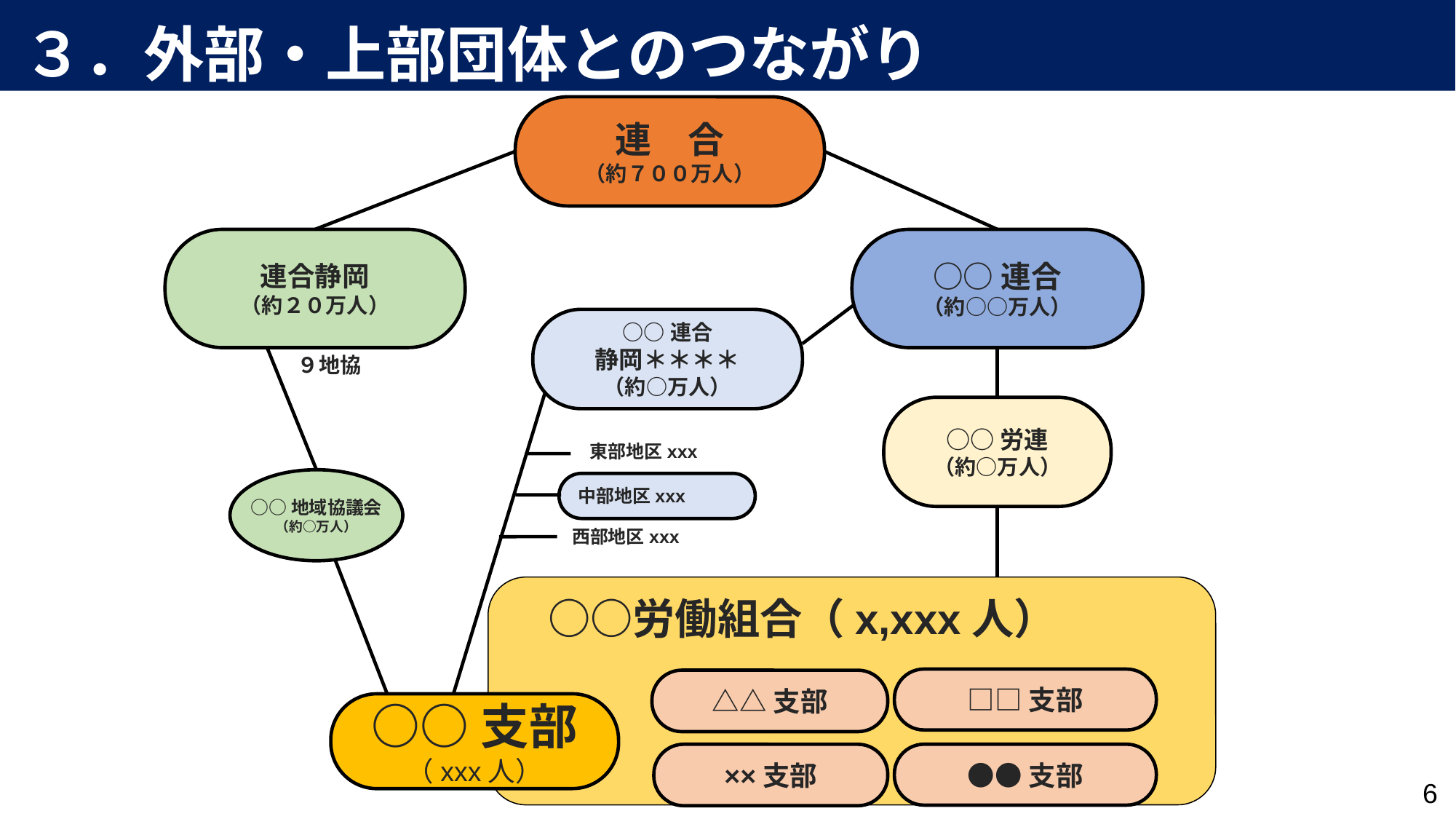

３．外部・上部団体とのつながり
連　合
（約７００万人）
連合静岡
（約２０万人）
○○連合
（約○○万人）
○○連合
静岡＊＊＊＊
（約○万人）
９地協
○○地域協議会
（約○万人）

○○労連
（約○万人）
　東部地区xxx

中部地区xxx

西部地区xxx

　○○労働組合（x,xxx人）

□□支部
△△支部
○○支部
（xxx人）
●●支部
××支部
6